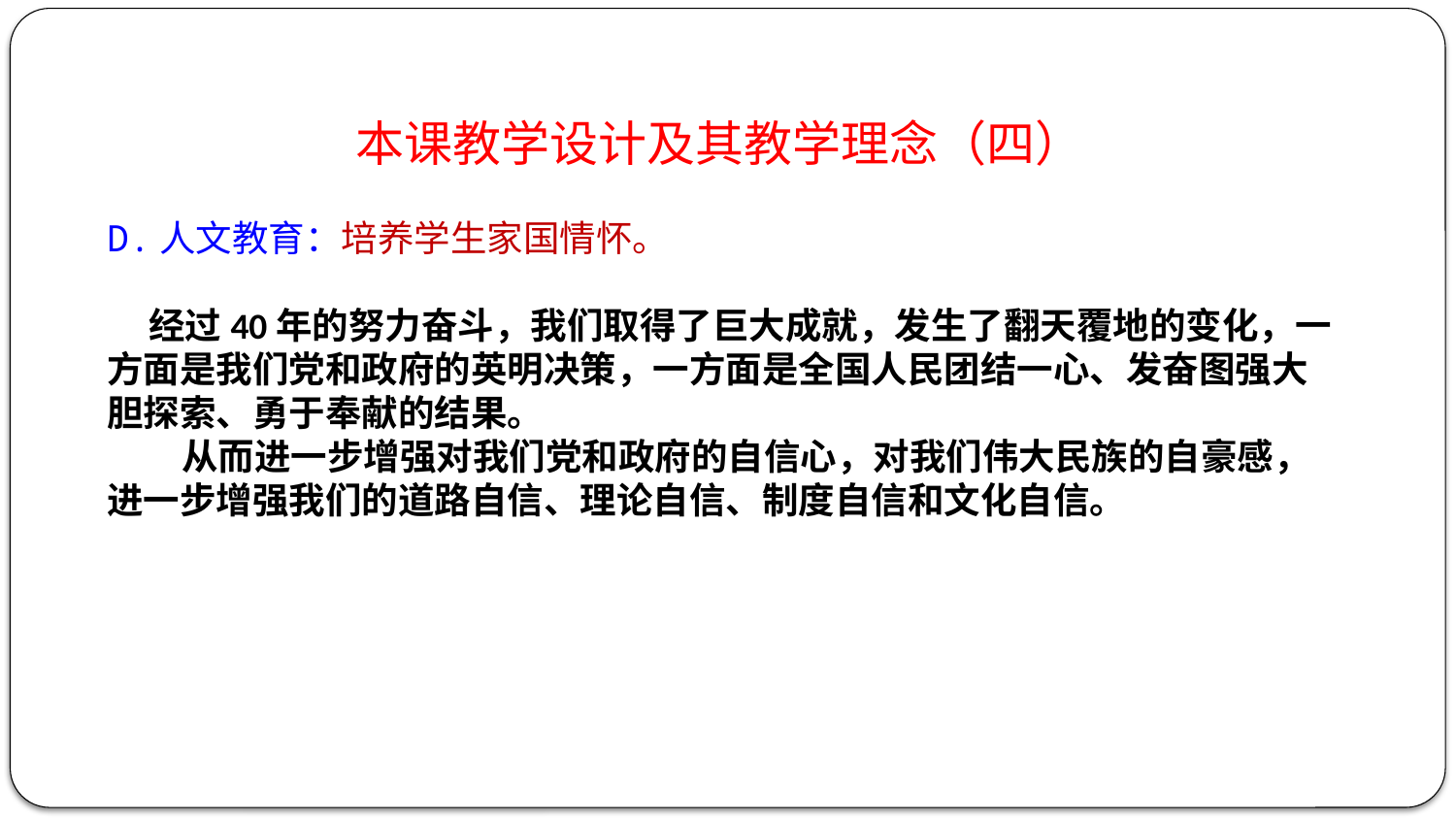

本课教学设计及其教学理念（四）

D.人文教育：培养学生家国情怀。

    经过40年的努力奋斗，我们取得了巨大成就，发生了翻天覆地的变化，一方面是我们党和政府的英明决策，一方面是全国人民团结一心、发奋图强大胆探索、勇于奉献的结果。
        从而进一步增强对我们党和政府的自信心，对我们伟大民族的自豪感，进一步增强我们的道路自信、理论自信、制度自信和文化自信。